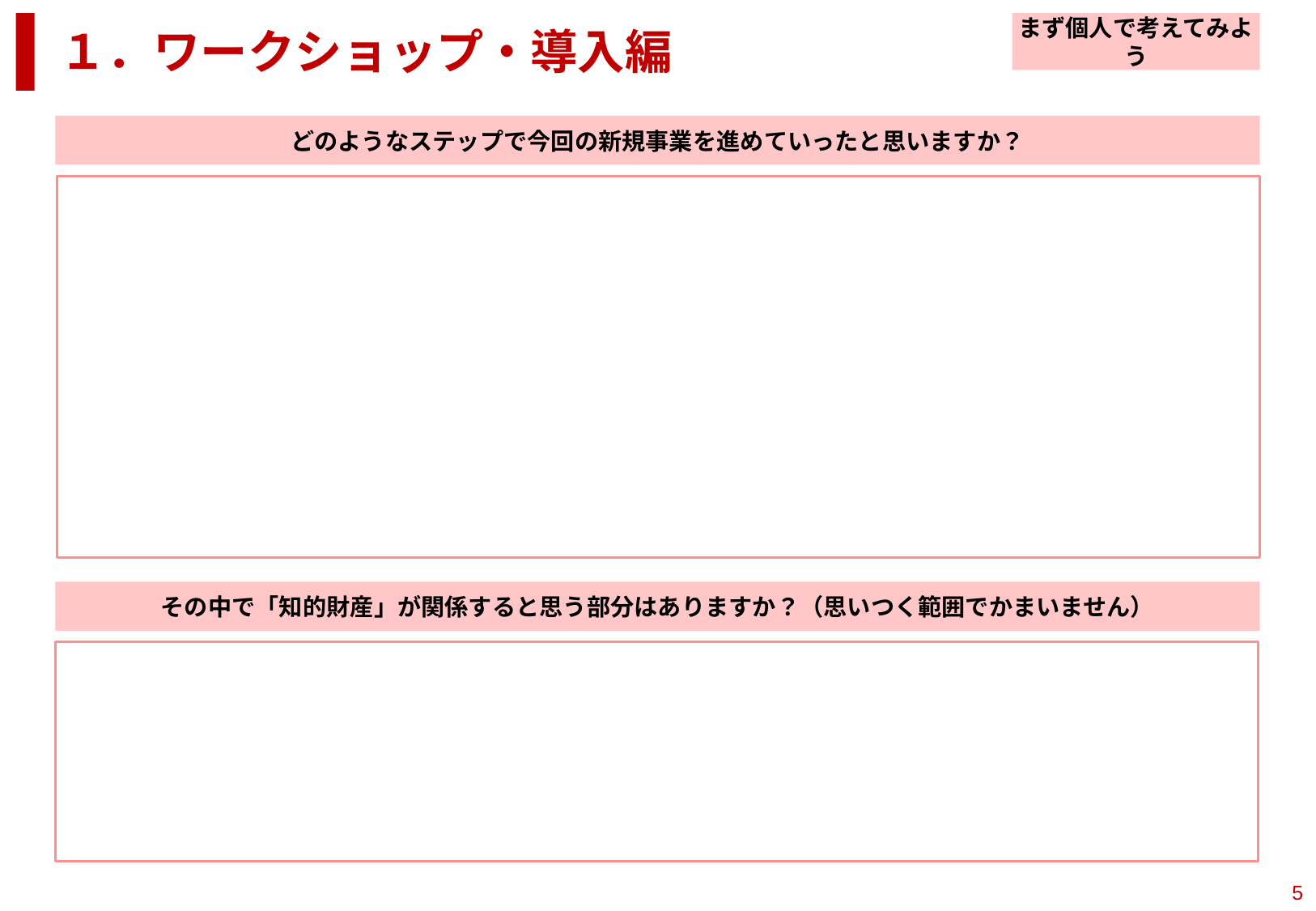

まず個人で考えてみよう
１．ワークショップ・導入編
どのようなステップで今回の新規事業を進めていったと思いますか？

その中で「知的財産」が関係すると思う部分はありますか？（思いつく範囲でかまいません）

5